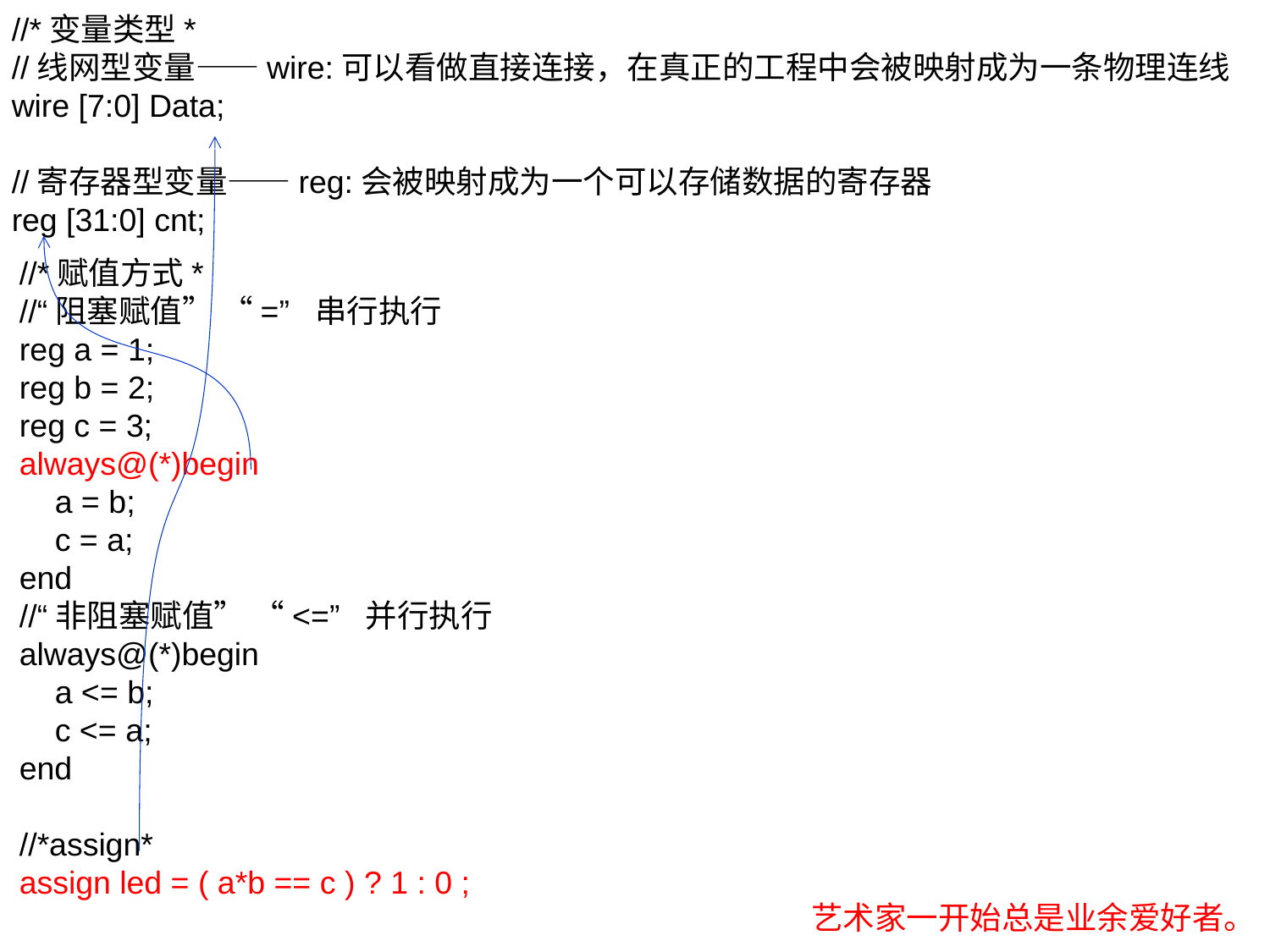

//*变量类型*
//线网型变量——wire:可以看做直接连接，在真正的工程中会被映射成为一条物理连线
wire [7:0] Data;

//寄存器型变量——reg:会被映射成为一个可以存储数据的寄存器
reg [31:0] cnt;
//*赋值方式*
//“阻塞赋值” “=”  串行执行
reg a = 1;
reg b = 2;
reg c = 3;
always@(*)begin
    a = b;
    c = a;
end
//“非阻塞赋值” “<=”  并行执行
always@(*)begin
    a <= b;
    c <= a;
end

//*assign*
assign led = ( a*b == c ) ? 1 : 0 ;
艺术家一开始总是业余爱好者。